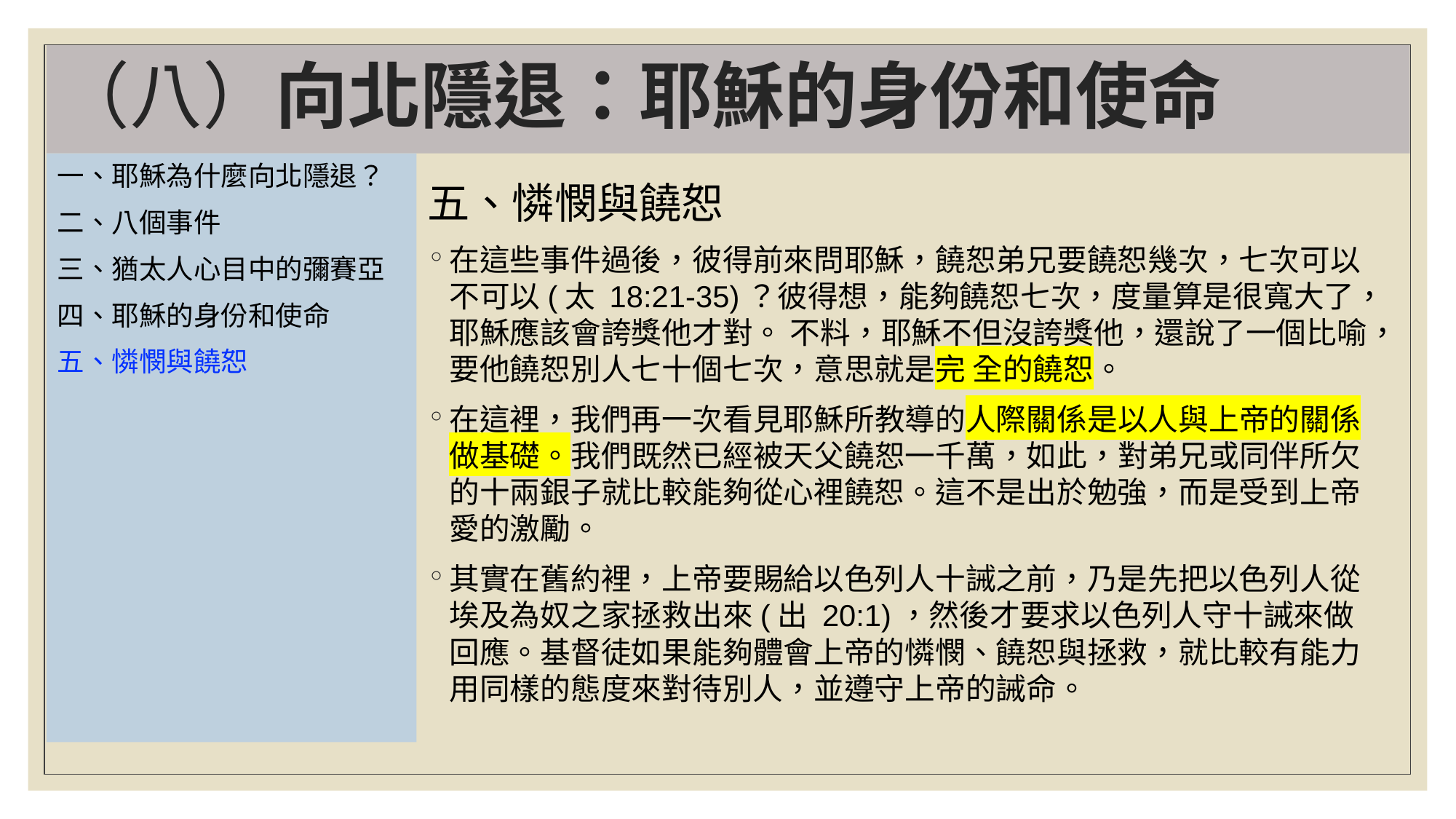

# （八）向北隱退：耶穌的身份和使命
一、耶穌為什麼向北隱退？
二、八個事件
三、猶太人心目中的彌賽亞
四、耶穌的身份和使命
五、憐憫與饒恕

五、憐憫與饒恕
在這些事件過後，彼得前來問耶穌，饒恕弟兄要饒恕幾次，七次可以不可以(太 18:21-35)？彼得想，能夠饒恕七次，度量算是很寬大了，耶穌應該會誇獎他才對。 不料，耶穌不但沒誇獎他，還說了一個比喻，要他饒恕別人七十個七次，意思就是完 全的饒恕。
在這裡，我們再一次看見耶穌所教導的人際關係是以人與上帝的關係做基礎。我們既然已經被天父饒恕一千萬，如此，對弟兄或同伴所欠的十兩銀子就比較能夠從心裡饒恕。這不是出於勉強，而是受到上帝愛的激勵。
其實在舊約裡，上帝要賜給以色列人十誡之前，乃是先把以色列人從埃及為奴之家拯救出來(出 20:1)，然後才要求以色列人守十誡來做回應。基督徒如果能夠體會上帝的憐憫、饒恕與拯救，就比較有能力用同樣的態度來對待別人，並遵守上帝的誡命。